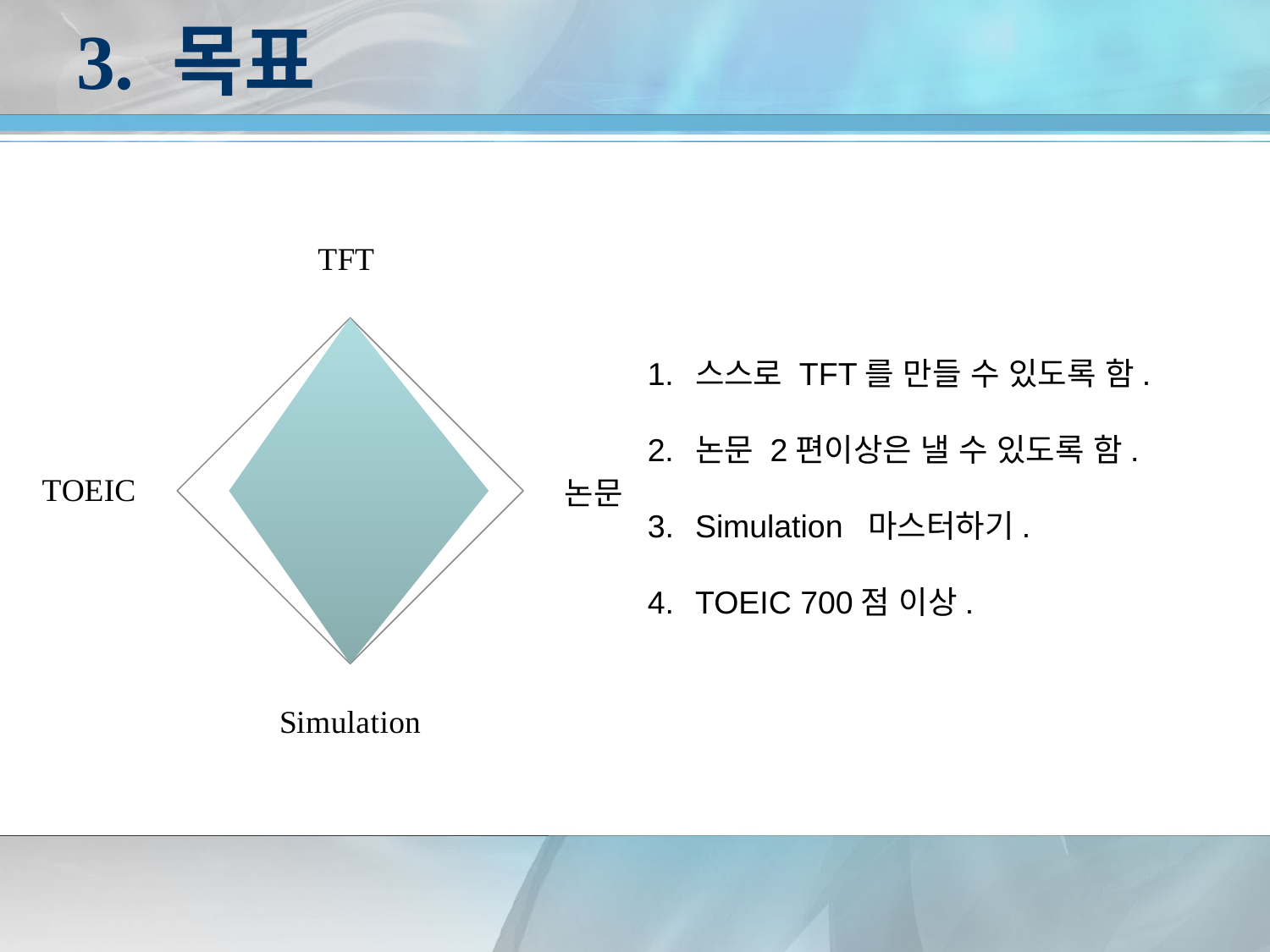

# 3. 목표

### Chart

| Category | 계열 1 |
|---|---|
| TFT  | 100.0 |
| 논문 | 80.0 |
| Simulation | 100.0 |
| TOEIC | 70.0 |
스스로 TFT를 만들 수 있도록 함.

논문 2편이상은 낼 수 있도록 함.

Simulation  마스터하기.

TOEIC 700점 이상.